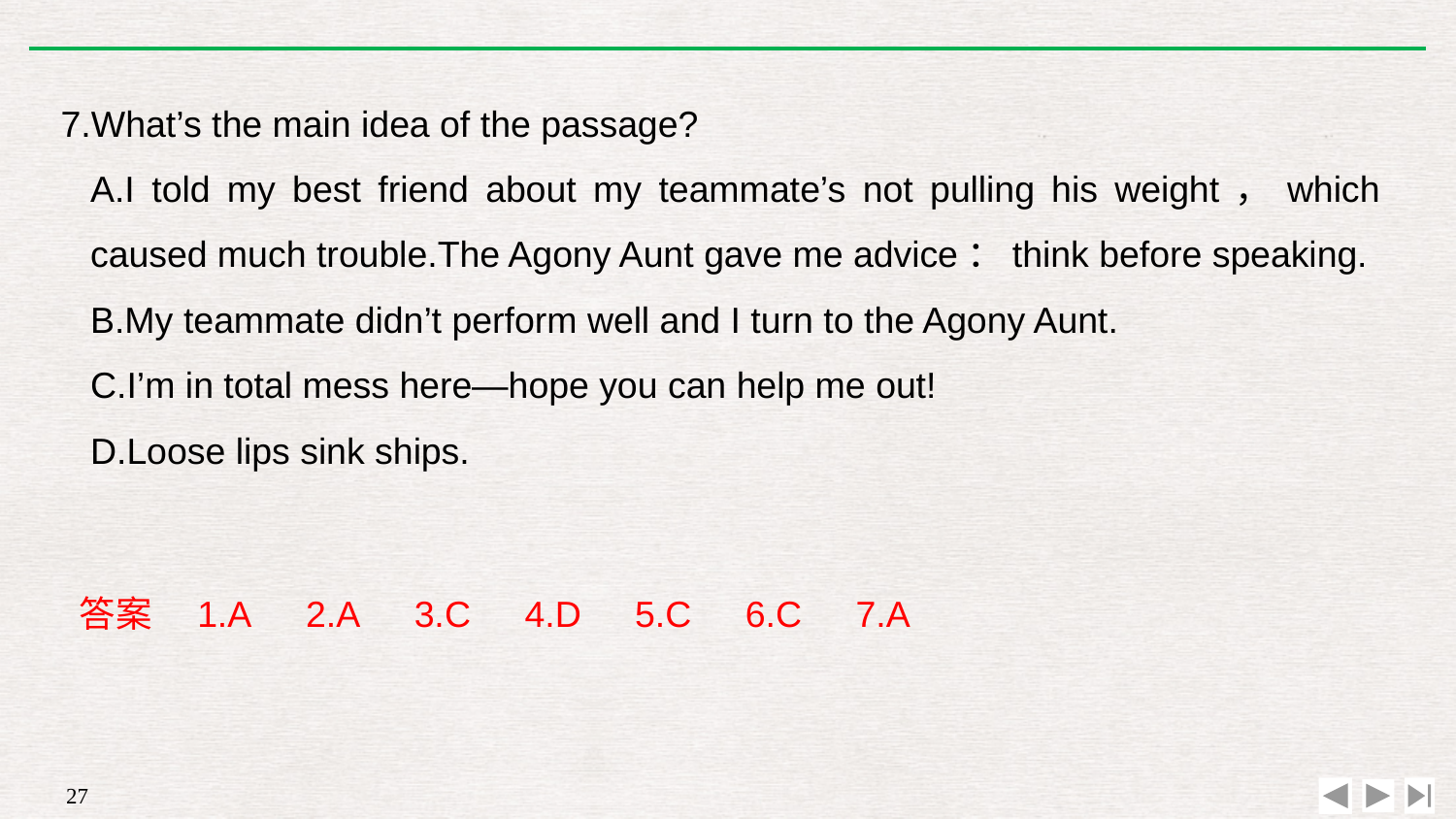

7.What’s the main idea of the passage?
A.I told my best friend about my teammate’s not pulling his weight，which caused much trouble.The Agony Aunt gave me advice：think before speaking.
B.My teammate didn’t perform well and I turn to the Agony Aunt.
C.I’m in total mess here—hope you can help me out!
D.Loose lips sink ships.
答案　1.A　2.A　3.C　4.D　5.C　6.C　7.A